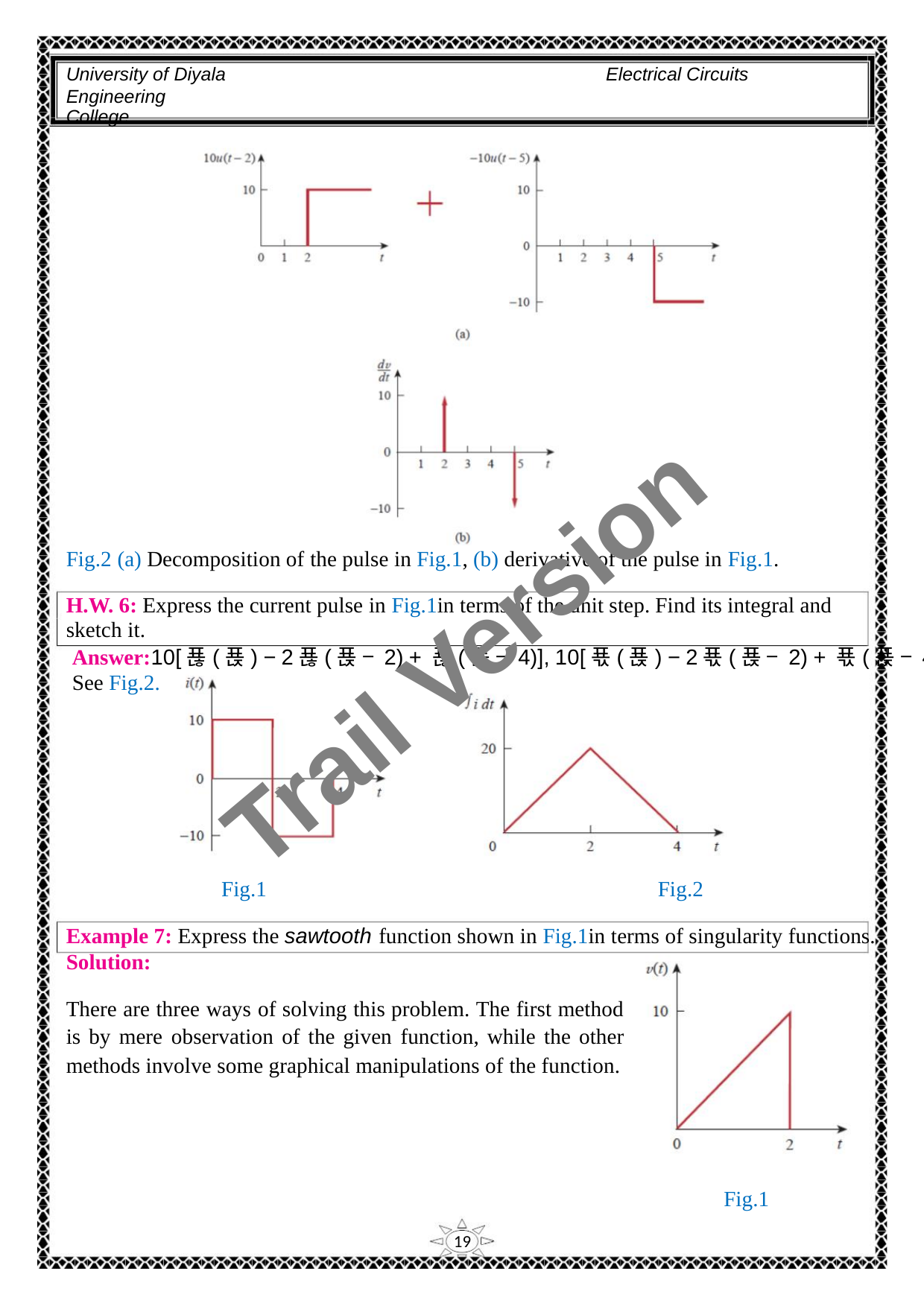

University of Diyala
Engineering College
Electrical Circuits
Fig.2 (a) Decomposition of the pulse in Fig.1, (b) derivative of the pulse in Fig.1.
Trail Version
Trail Version
Trail Version
Trail Version
Trail Version
Trail Version
Trail Version
Trail Version
Trail Version
Trail Version
Trail Version
Trail Version
Trail Version
H.W. 6: Express the current pulse in Fig.1in terms of the unit step. Find its integral and
sketch it.
Answer:10[푢(푡) − 2푢(푡 − 2) + 푢(푡 − 4)], 10[푟(푡) − 2푟(푡 − 2) + 푟(푡 − 4)]. See Fig.2.
Fig.1
Fig.2
Example 7: Express the sawtooth function shown in Fig.1in terms of singularity functions.
Solution:
There are three ways of solving this problem. The first method
is by mere observation of the given function, while the other
methods involve some graphical manipulations of the function.
Fig.1
19